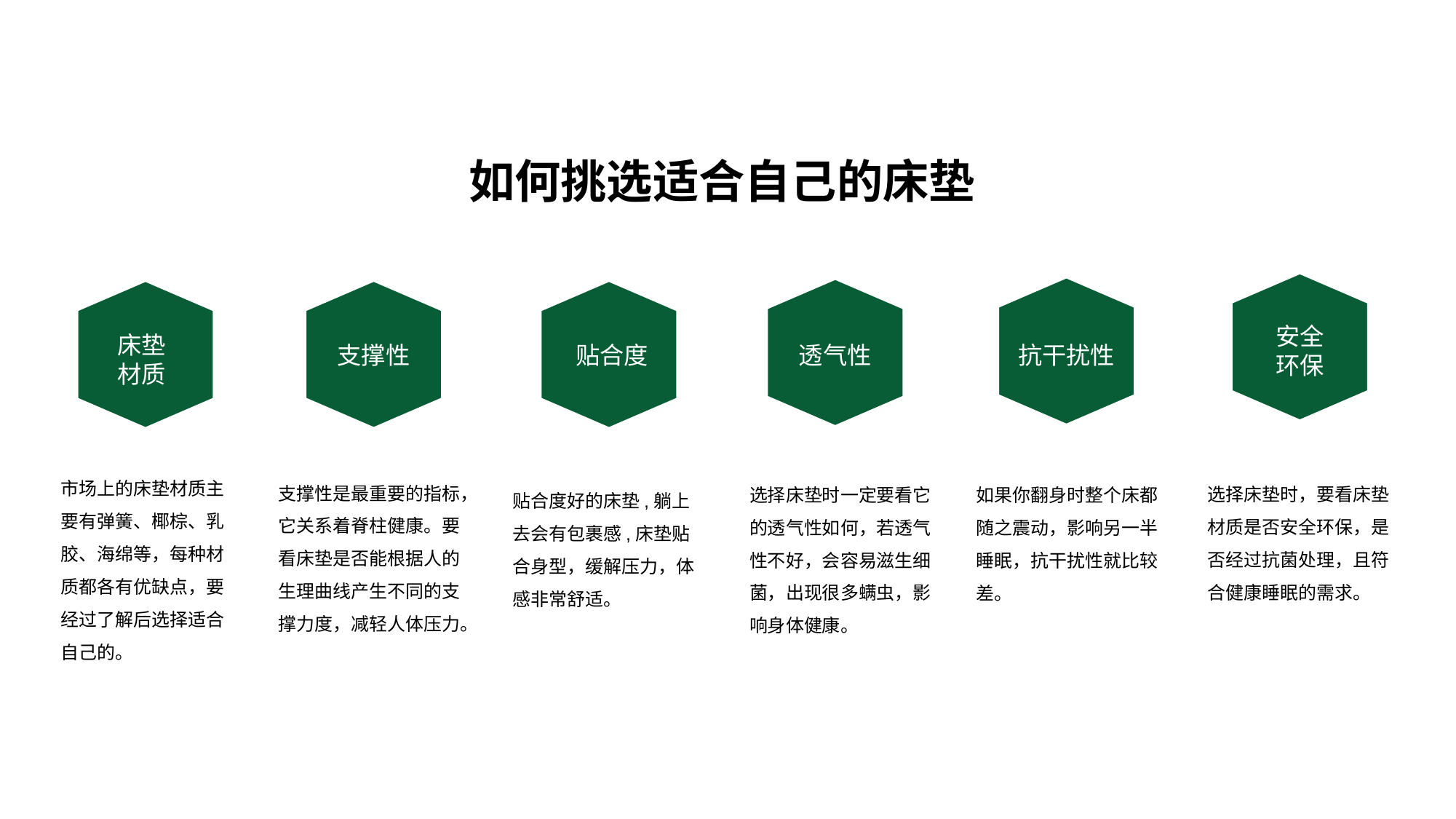

如何挑选适合自己的床垫

安全
环保
床垫
材质
支撑性
贴合度
透气性
抗干扰性

市场上的床垫材质主要有弹簧、椰棕、乳胶、海绵等，每种材质都各有优缺点，要经过了解后选择适合自己的。

支撑性是最重要的指标，它关系着脊柱健康。要看床垫是否能根据人的生理曲线产生不同的支撑力度，减轻人体压力。
选择床垫时，要看床垫材质是否安全环保，是否经过抗菌处理，且符合健康睡眠的需求。
选择床垫时一定要看它的透气性如何，若透气性不好，会容易滋生细菌，出现很多螨虫，影响身体健康。
如果你翻身时整个床都随之震动，影响另一半睡眠，抗干扰性就比较差。
贴合度好的床垫,躺上去会有包裹感,床垫贴合身型，缓解压力，体感非常舒适。